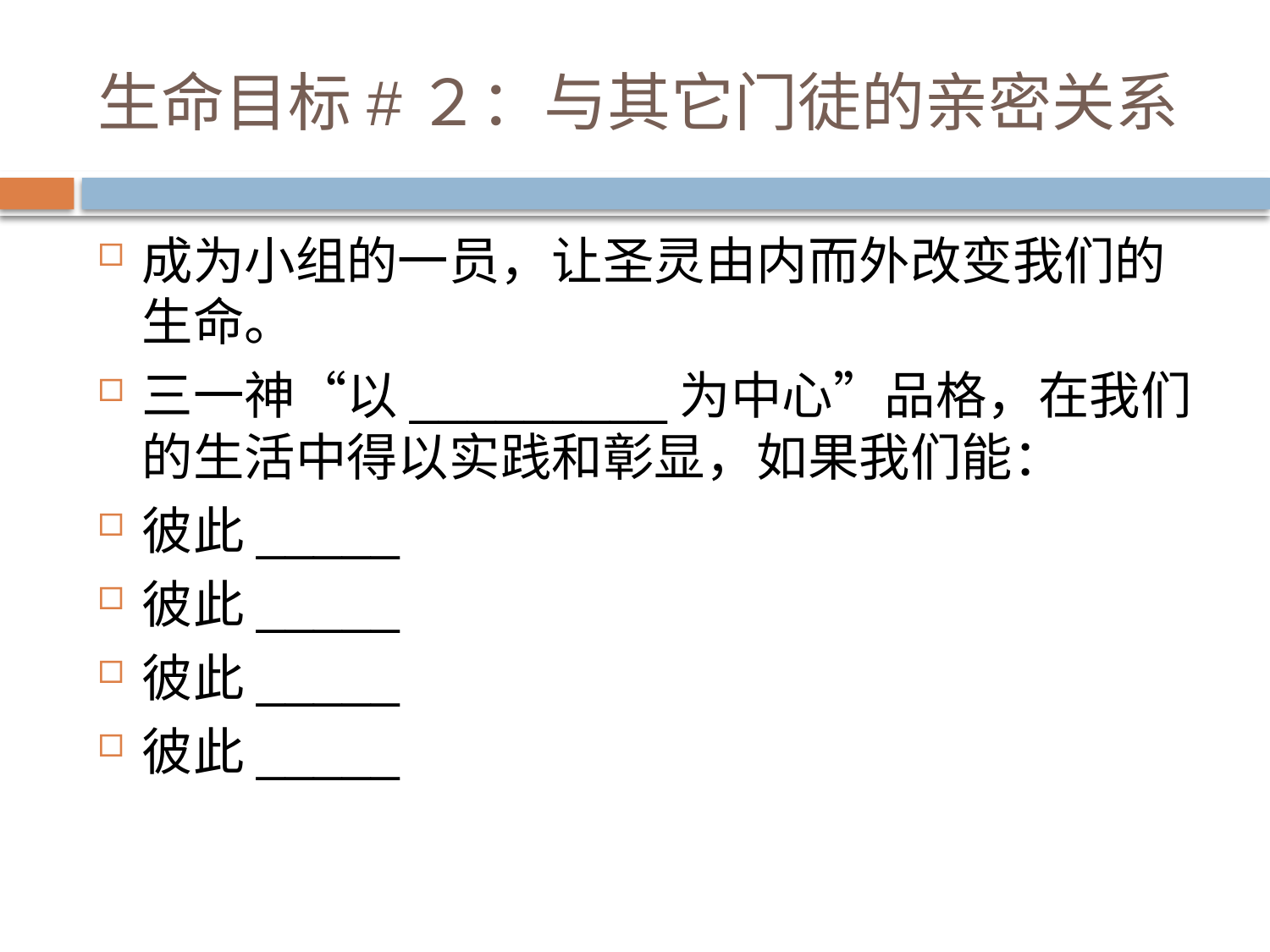

# 生命目标#２：与其它门徒的亲密关系
成为小组的一员，让圣灵由内而外改变我们的生命。
三一神“以_________为中心”品格，在我们的生活中得以实践和彰显，如果我们能：
彼此_____
彼此_____
彼此_____
彼此_____